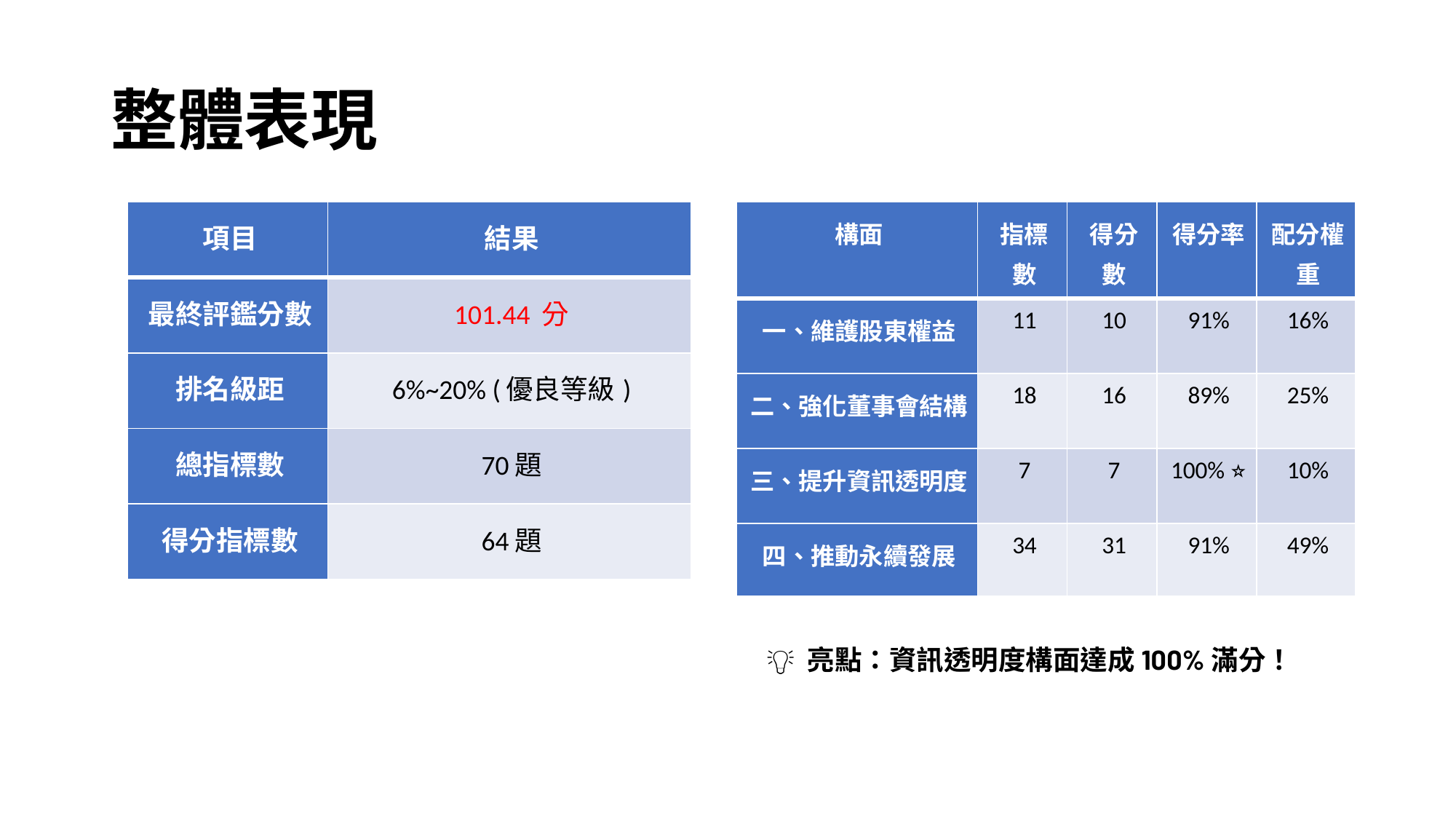

# 整體表現
| 項目 | 結果 |
| --- | --- |
| 最終評鑑分數 | 101.44 分 |
| 排名級距 | 6%~20% (優良等級) |
| 總指標數 | 70題 |
| 得分指標數 | 64題 |
| 構面 | 指標數 | 得分數 | 得分率 | 配分權重 |
| --- | --- | --- | --- | --- |
| 一、維護股東權益 | 11 | 10 | 91% | 16% |
| 二、強化董事會結構 | 18 | 16 | 89% | 25% |
| 三、提升資訊透明度 | 7 | 7 | 100% ⭐ | 10% |
| 四、推動永續發展 | 34 | 31 | 91% | 49% |
💡 亮點：資訊透明度構面達成100%滿分！